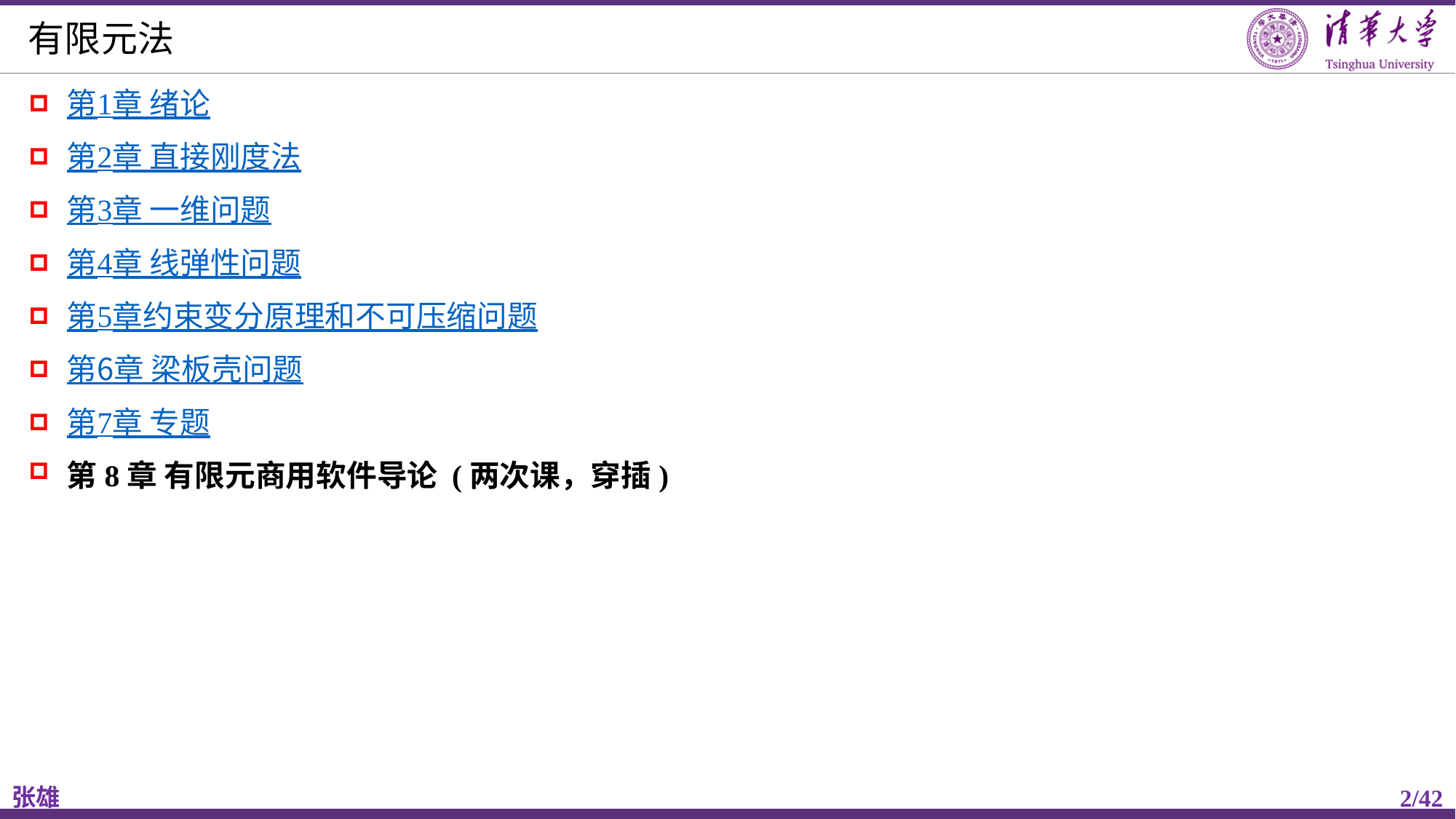

# 有限元法
第1章 绪论
第2章 直接刚度法
第3章 一维问题
第4章 线弹性问题
第5章约束变分原理和不可压缩问题
第6章 梁板壳问题
第7章 专题
第8章 有限元商用软件导论 (两次课，穿插)